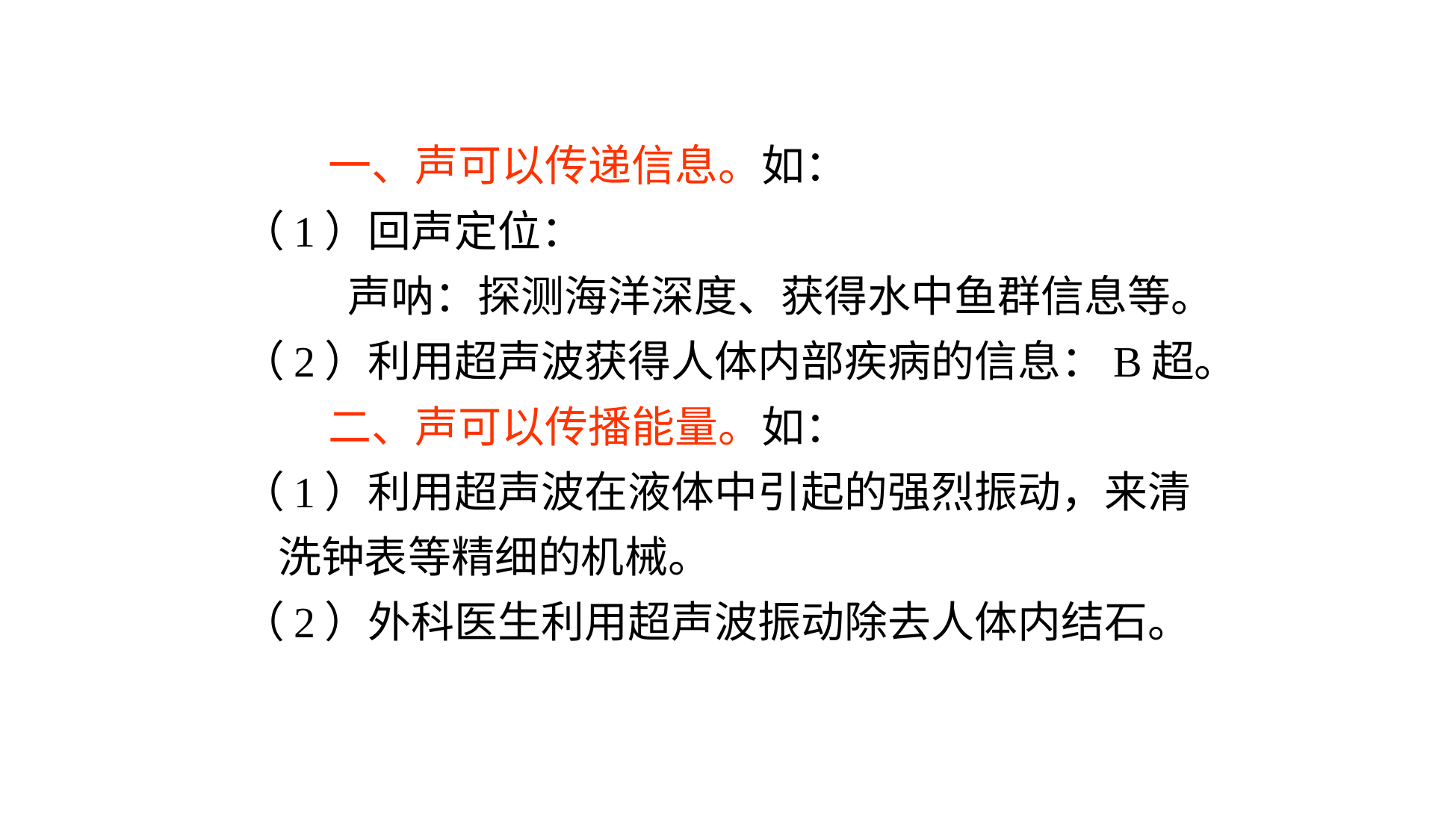

一、声可以传递信息。如：
（1）回声定位：
          声呐：探测海洋深度、获得水中鱼群信息等。
（2）利用超声波获得人体内部疾病的信息：B超。
        二、声可以传播能量。如：
（1）利用超声波在液体中引起的强烈振动，来清洗钟表等精细的机械。
（2）外科医生利用超声波振动除去人体内结石。